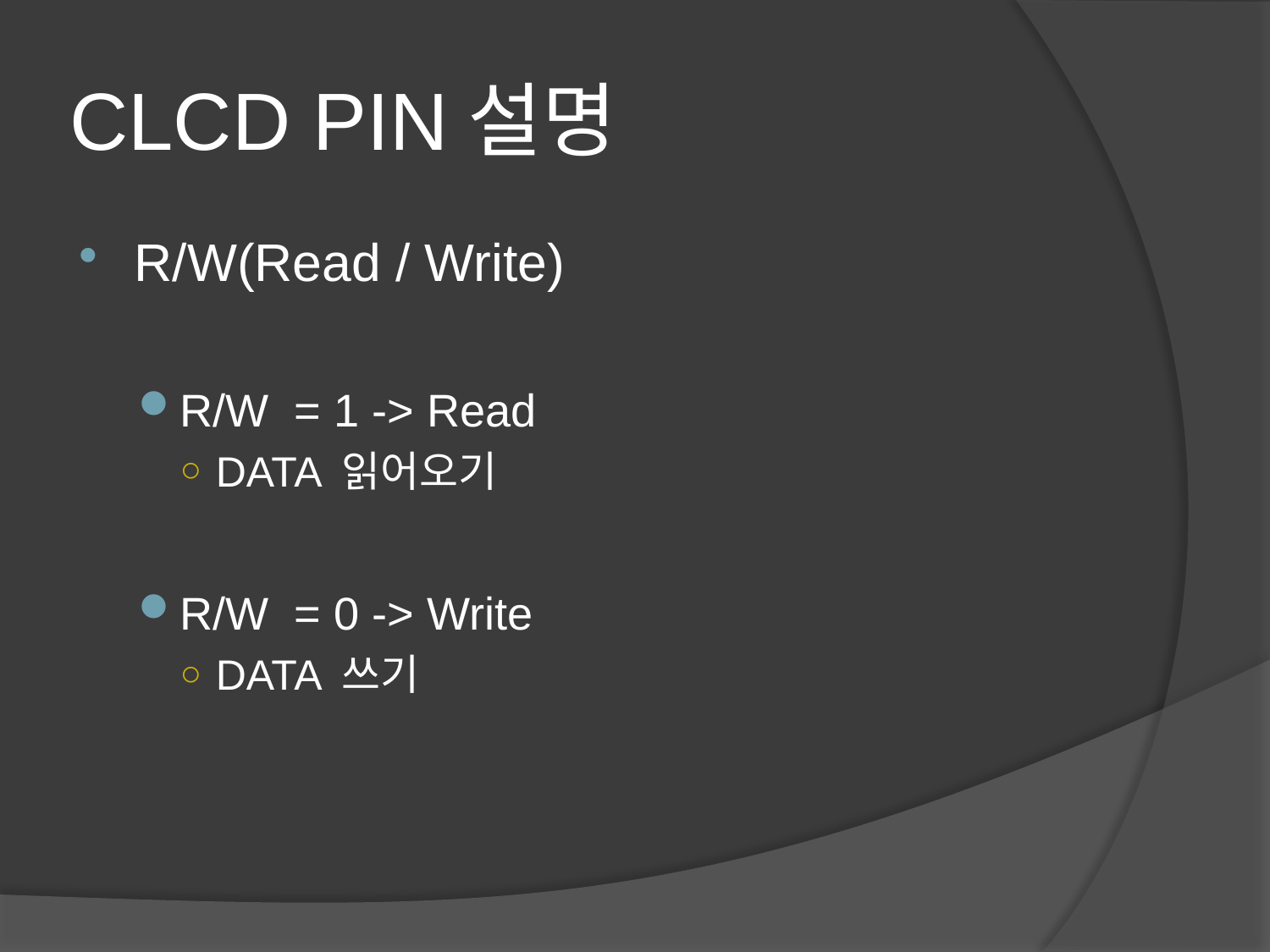

# CLCD PIN설명
R/W(Read / Write)

R/W  = 1 -> Read
DATA 읽어오기

R/W  = 0 -> Write
DATA 쓰기